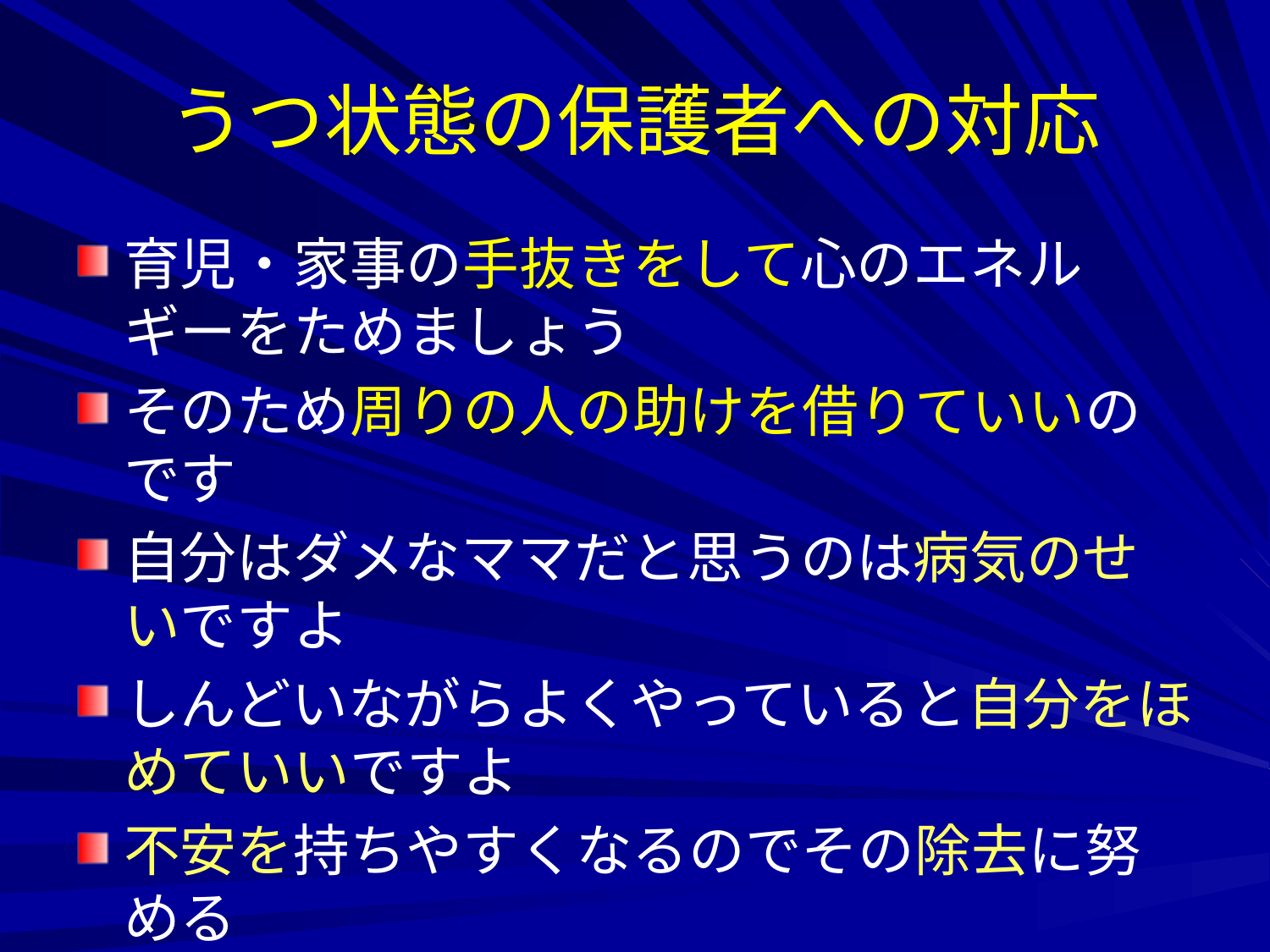

# うつ状態の保護者への対応
育児・家事の手抜きをして心のエネルギーをためましょう
そのため周りの人の助けを借りていいのです
自分はダメなママだと思うのは病気のせいですよ
しんどいながらよくやっていると自分をほめていいですよ
不安を持ちやすくなるのでその除去に努める